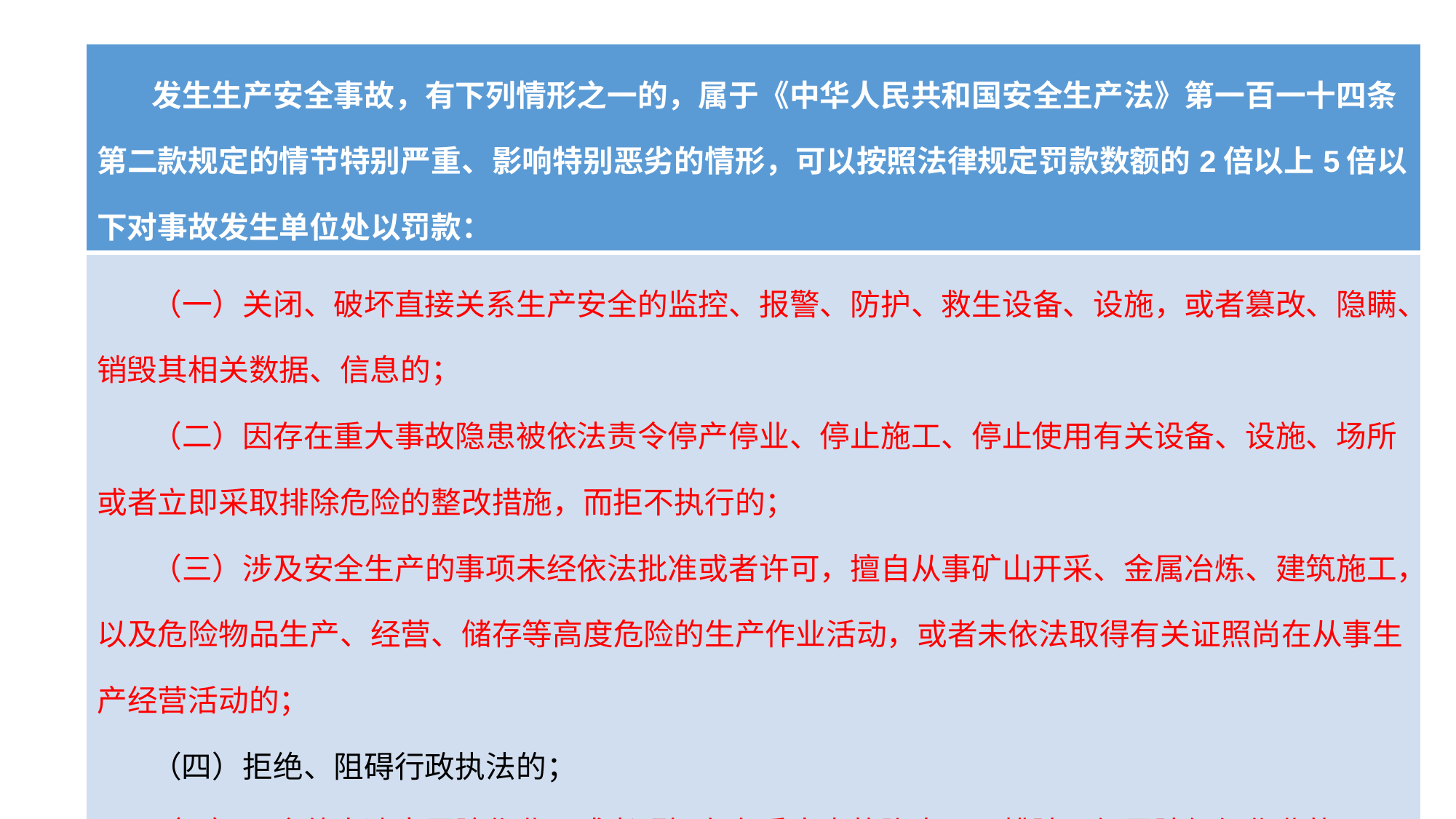

#
| 发生生产安全事故，有下列情形之一的，属于《中华人民共和国安全生产法》第一百一十四条第二款规定的情节特别严重、影响特别恶劣的情形，可以按照法律规定罚款数额的2倍以上5倍以下对事故发生单位处以罚款： |
| --- |
| （一）关闭、破坏直接关系生产安全的监控、报警、防护、救生设备、设施，或者篡改、隐瞒、销毁其相关数据、信息的； （二）因存在重大事故隐患被依法责令停产停业、停止施工、停止使用有关设备、设施、场所或者立即采取排除危险的整改措施，而拒不执行的； （三）涉及安全生产的事项未经依法批准或者许可，擅自从事矿山开采、金属冶炼、建筑施工，以及危险物品生产、经营、储存等高度危险的生产作业活动，或者未依法取得有关证照尚在从事生产经营活动的； （四）拒绝、阻碍行政执法的； （五）强令他人违章冒险作业，或者明知存在重大事故隐患而不排除，仍冒险组织作业的； （六）其他情节特别严重、影响特别恶劣的情形。 |